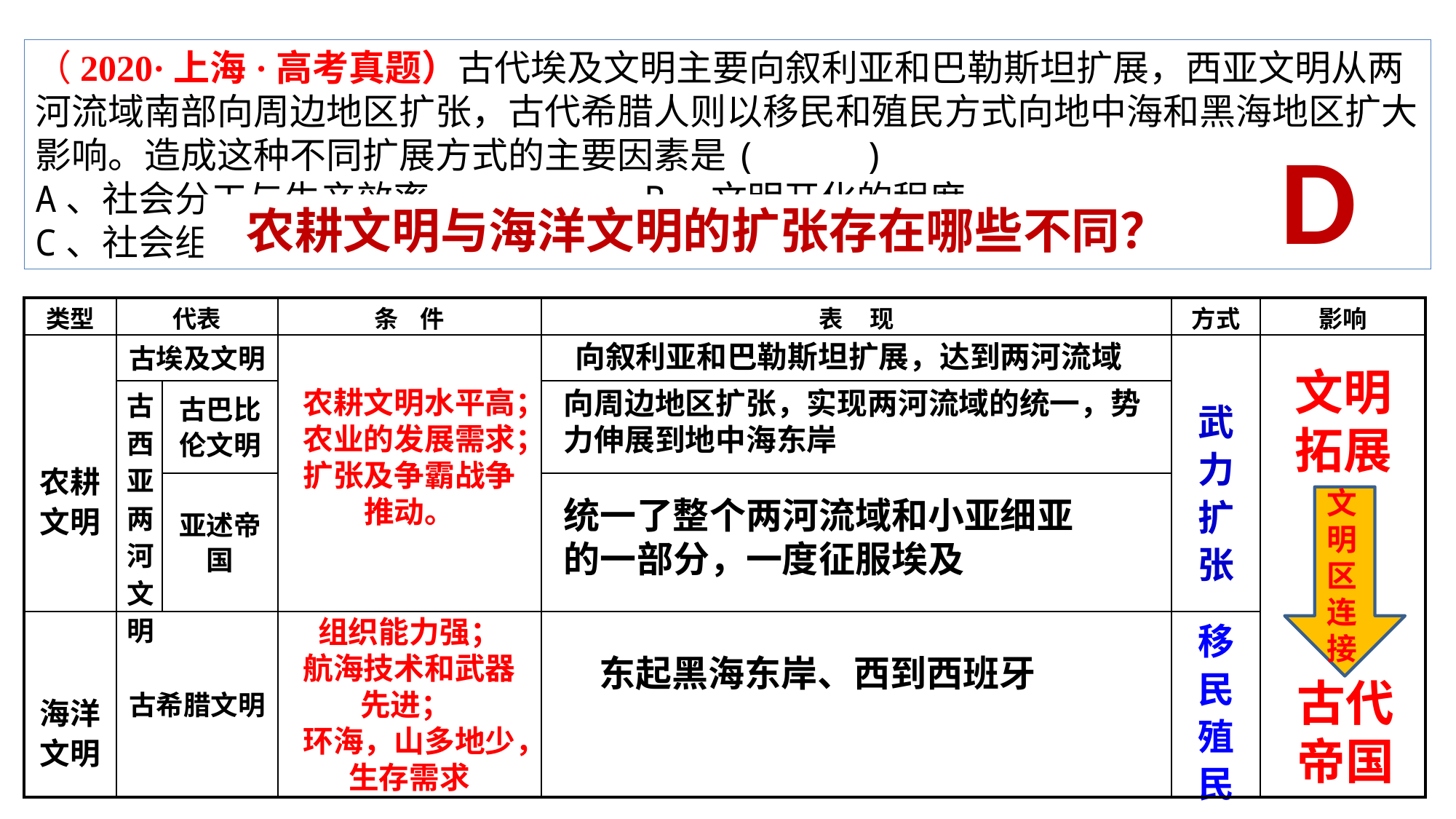

（2020·上海·高考真题）古代埃及文明主要向叙利亚和巴勒斯坦扩展，西亚文明从两河流域南部向周边地区扩张，古代希腊人则以移民和殖民方式向地中海和黑海地区扩大影响。造成这种不同扩展方式的主要因素是(　  　)
A、社会分工与生产效率	                    B、文明开化的程度
C、社会组织与管理系统	                    D、经济形态的影响
D
农耕文明与海洋文明的扩张存在哪些不同？
| 类型 | 代表 |  | 条 件 | 表 现 | 方式 | 影响 |
| --- | --- | --- | --- | --- | --- | --- |
| 农耕文明 | 古埃及文明 |  |  |  | 武力扩张 |  |
|  | 古 西亚 两河 文明 | 古巴比伦文明 |  |  |  |  |
|  |  |  |  |  |  |  |
|  |  | 亚述帝国 |  |  |  |  |
| 海洋文明 | 古希腊文明 |  |  |  | 移民殖民 |  |
向叙利亚和巴勒斯坦扩展，达到两河流域
文明拓展
农耕文明水平高；
农业的发展需求；
扩张及争霸战争推动。
向周边地区扩张，实现两河流域的统一，势力伸展到地中海东岸
文明区连接
统一了整个两河流域和小亚细亚的一部分，一度征服埃及

组织能力强；
航海技术和武器先进；
环海，山多地少，生存需求
东起黑海东岸、西到西班牙
古代
帝国